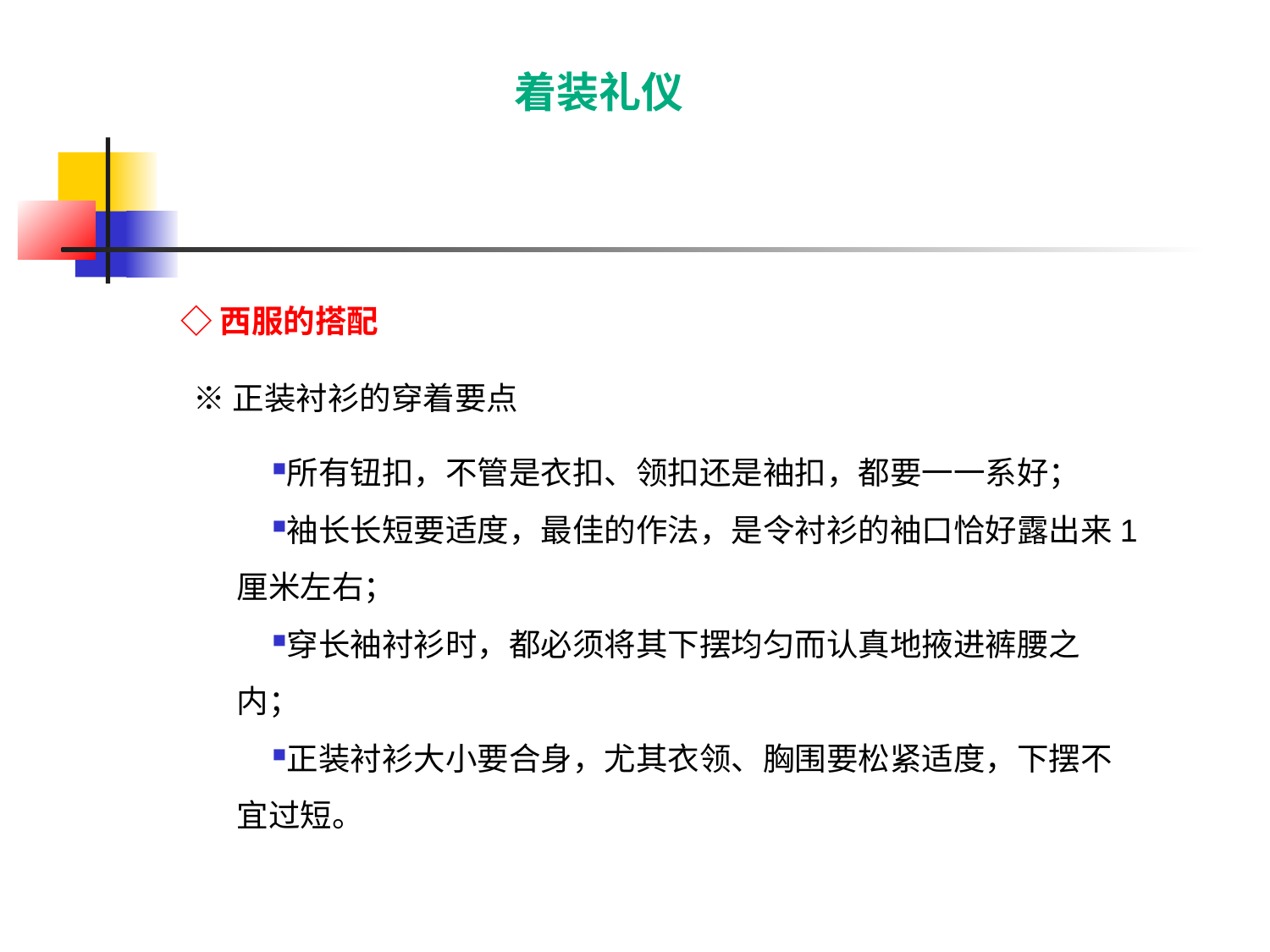

着装礼仪
◇西服的搭配
# ※正装衬衫的穿着要点
所有钮扣，不管是衣扣、领扣还是袖扣，都要一一系好；
袖长长短要适度，最佳的作法，是令衬衫的袖口恰好露出来1厘米左右；
穿长袖衬衫时，都必须将其下摆均匀而认真地掖进裤腰之内；
正装衬衫大小要合身，尤其衣领、胸围要松紧适度，下摆不宜过短。